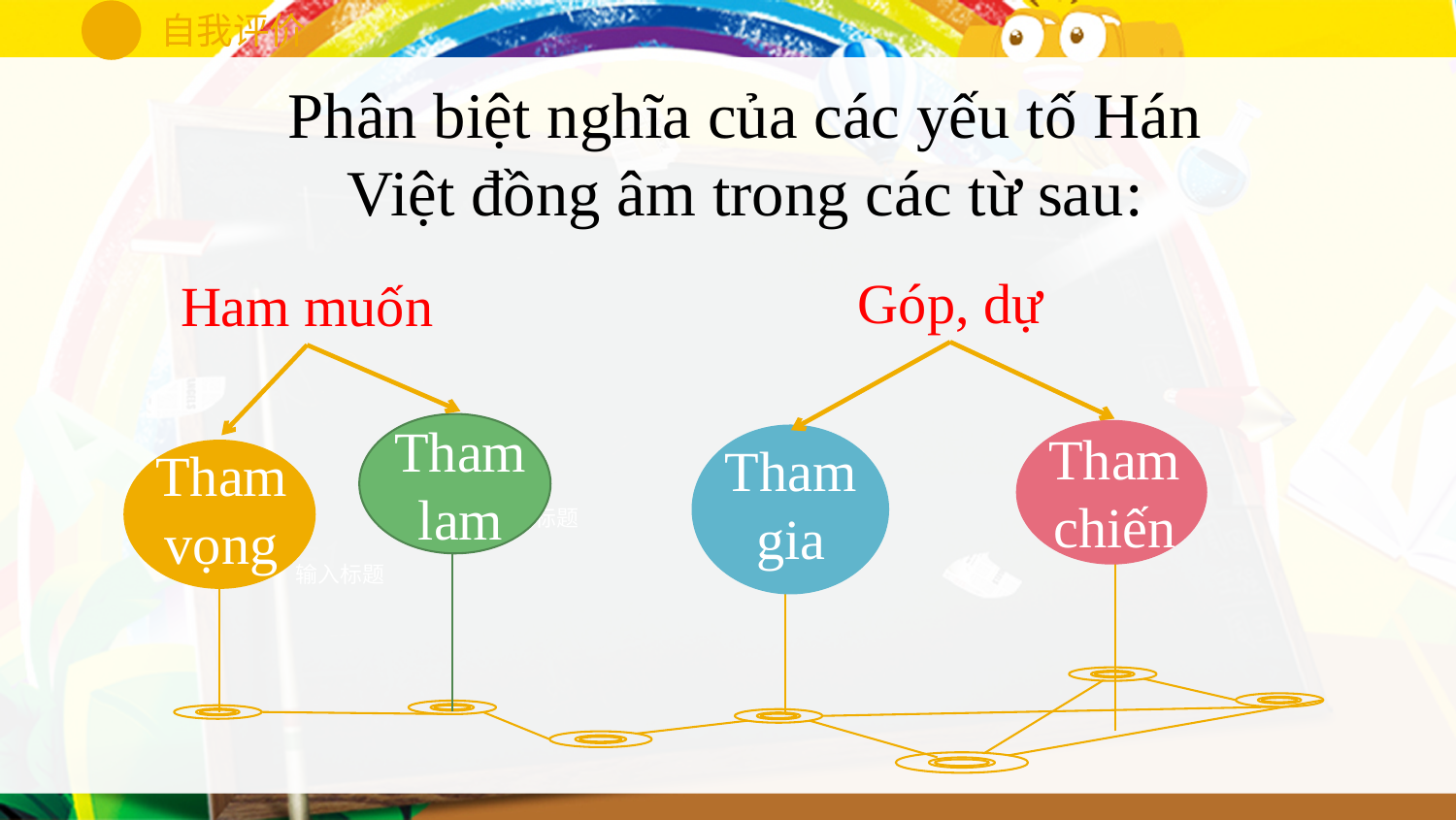

Phân biệt nghĩa của các yếu tố Hán Việt đồng âm trong các từ sau:
Góp, dự
Ham muốn
Tham lam

Tham chiến

Tham gia
Tham vọng

输入标题
输入标题